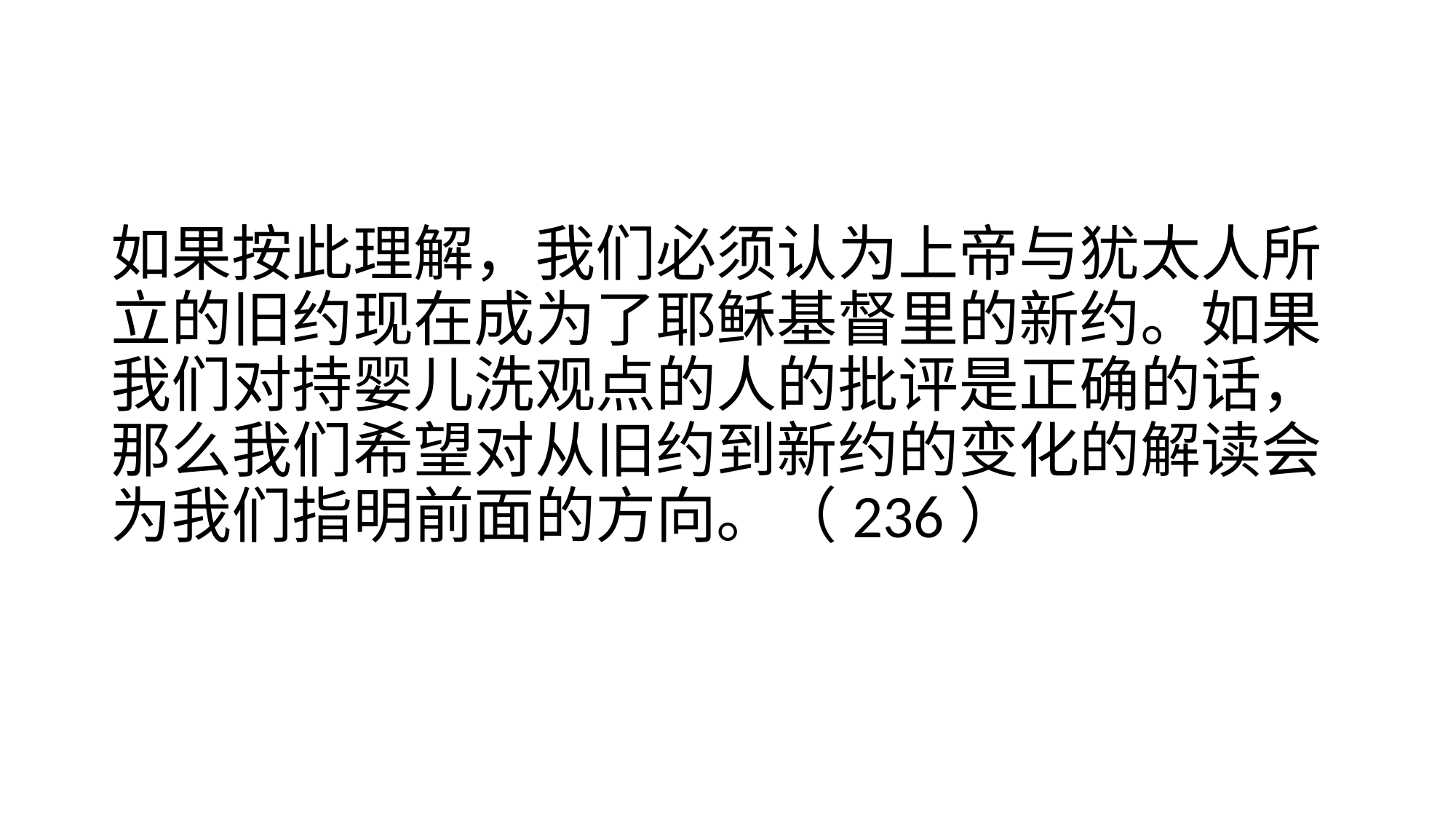

#
如果按此理解，我们必须认为上帝与犹太人所立的旧约现在成为了耶稣基督里的新约。如果我们对持婴儿洗观点的人的批评是正确的话，那么我们希望对从旧约到新约的变化的解读会为我们指明前面的方向。（236）